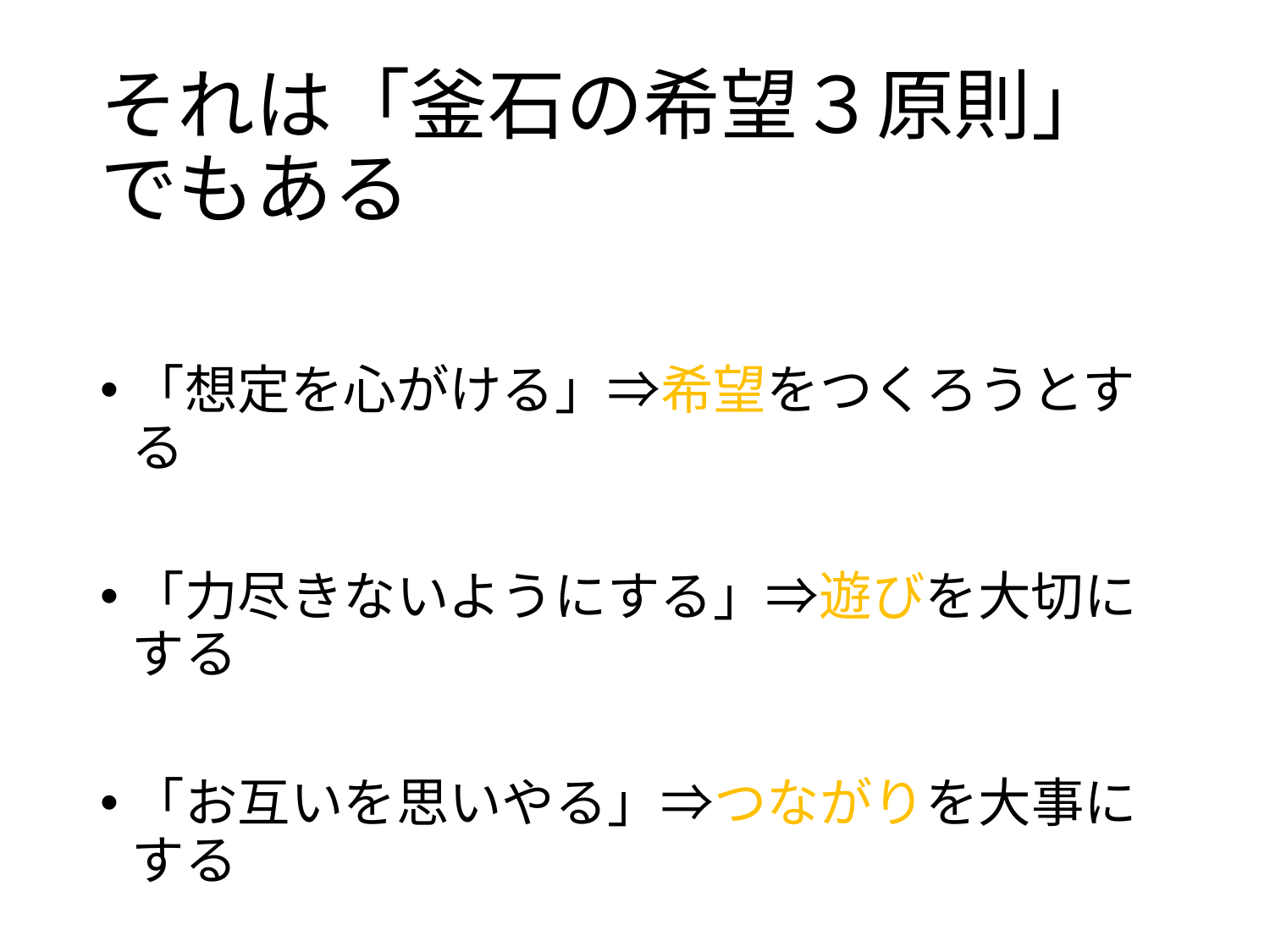

# それは「釜石の希望３原則」 でもある

「想定を心がける」⇒希望をつくろうとする

「力尽きないようにする」⇒遊びを大切にする

「お互いを思いやる」⇒つながりを大事にする